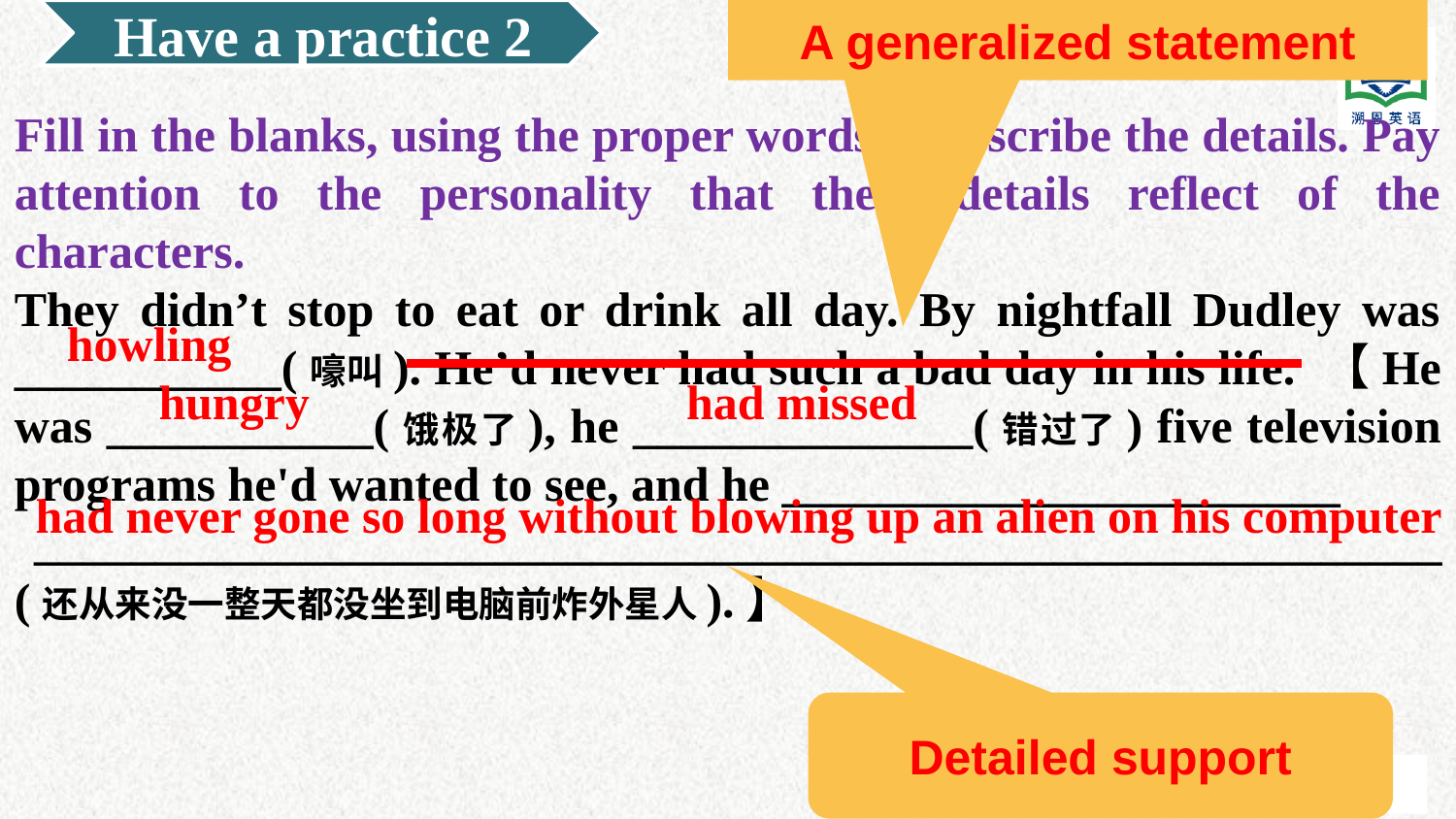

Have a practice 2
A generalized statement

Fill in the blanks, using the proper words to describe the details. Pay attention to the personality that these details reflect of the characters.
They didn’t stop to eat or drink all day. By nightfall Dudley was ___________(嚎叫). He’d never had such a bad day in his life. 【He was ___________(饿极了), he ______________(错过了) five television programs he'd wanted to see, and he _______________________
 __________________________________________________________ (还从来没一整天都没坐到电脑前炸外星人).】

howling
hungry
had missed
had never gone so long without blowing up an alien on his computer
Detailed support